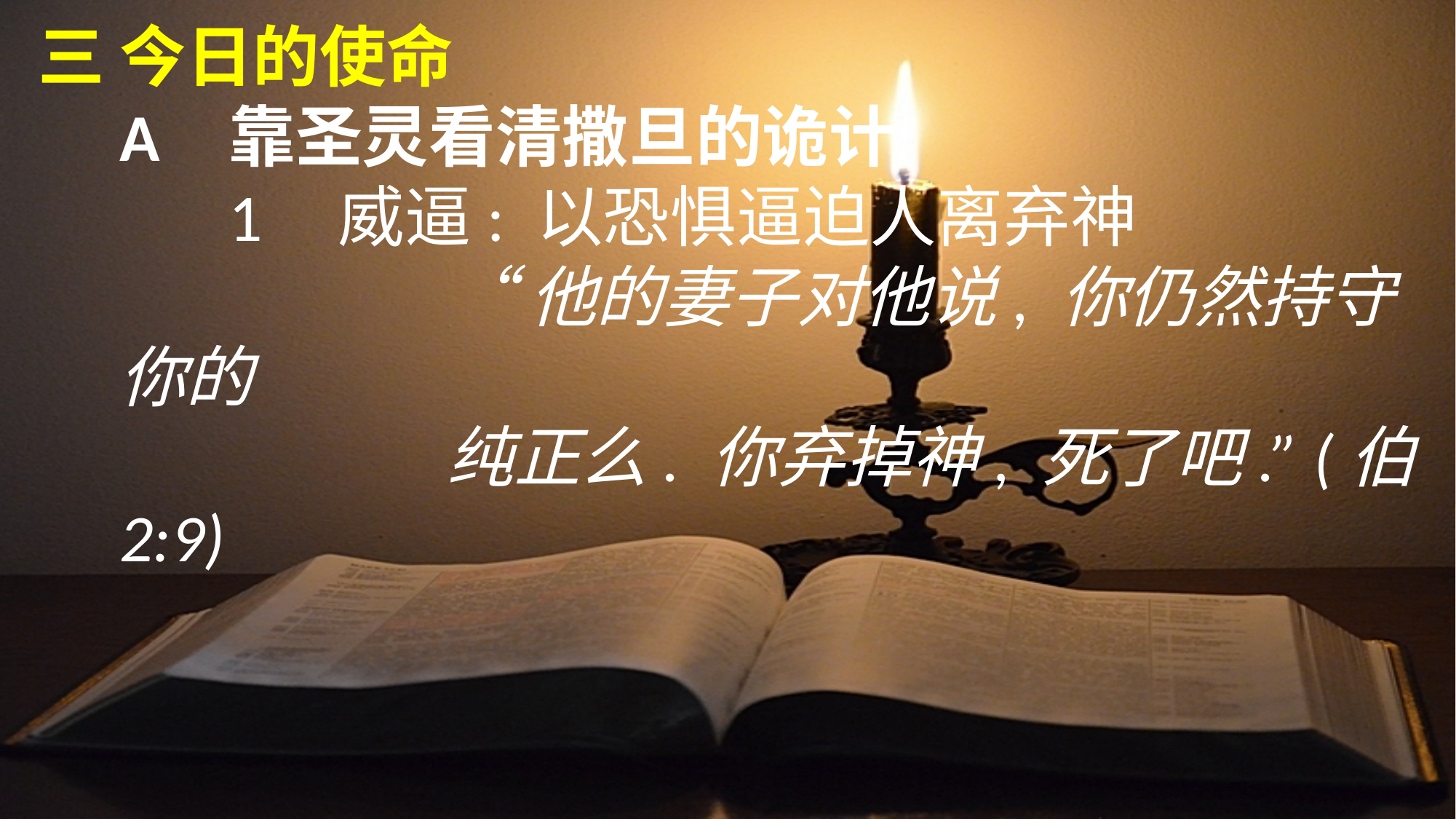

三	今日的使命
	A	靠圣灵看清撒旦的诡计
		1	威逼: 以恐惧逼迫人离弃神
				“他的妻子对他说, 你仍然持守你的
				纯正么. 你弃掉神, 死了吧.” (伯2:9)